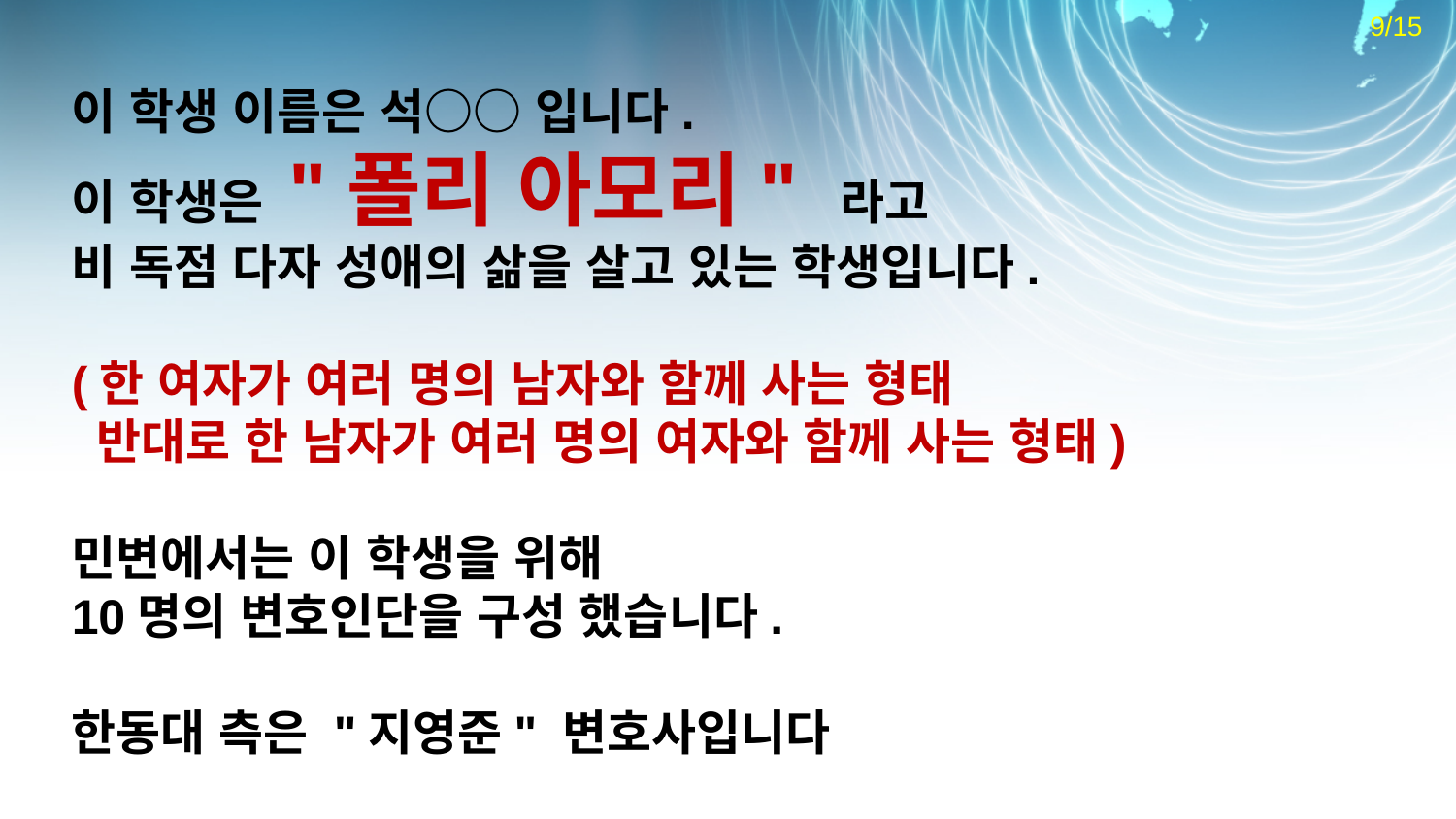

9/15
이 학생 이름은 석○○ 입니다.
이 학생은 "폴리 아모리" 라고
비 독점 다자 성애의 삶을 살고 있는 학생입니다.

(한 여자가 여러 명의 남자와 함께 사는 형태
 반대로 한 남자가 여러 명의 여자와 함께 사는 형태)

민변에서는 이 학생을 위해
10명의 변호인단을 구성 했습니다.

한동대 측은 "지영준" 변호사입니다